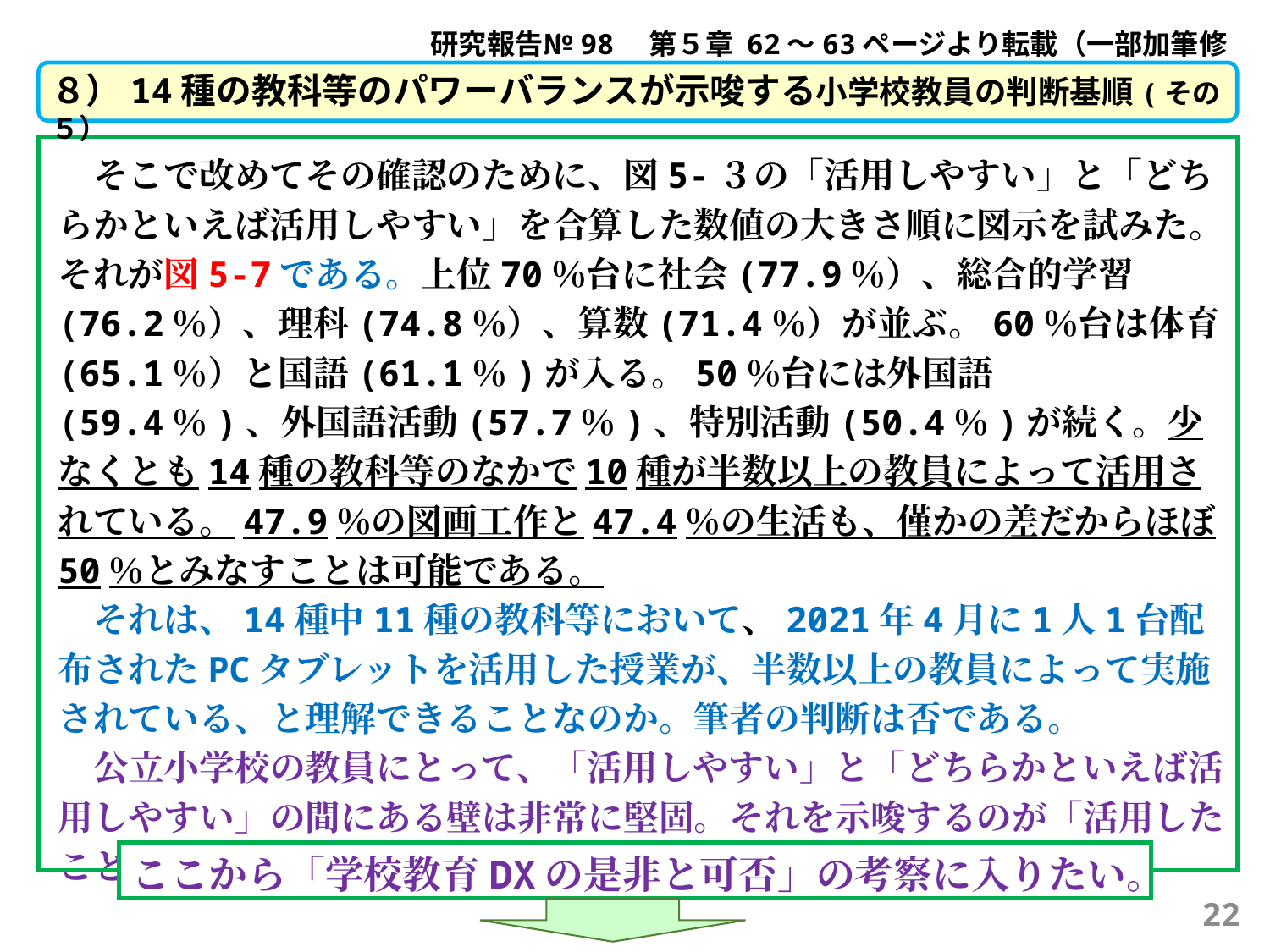

研究報告№98　第５章 62～63ページより転載（一部加筆修正）
８）14種の教科等のパワーバランスが示唆する小学校教員の判断基順(その５）

　そこで改めてその確認のために、図5-３の「活用しやすい」と「どちらかといえば活用しやすい」を合算した数値の大きさ順に図示を試みた。
それが図5-7である。上位70％台に社会(77.9％）、総合的学習(76.2％）、理科(74.8％）、算数(71.4％）が並ぶ。60％台は体育(65.1％）と国語(61.1％)が入る。50％台には外国語(59.4％)、外国語活動(57.7％)、特別活動(50.4％)が続く。少なくとも14種の教科等のなかで10種が半数以上の教員によって活用されている。47.9％の図画工作と47.4％の生活も、僅かの差だからほぼ50％とみなすことは可能である。
　それは、14種中11種の教科等において、2021年4月に1人1台配布されたPCタブレットを活用した授業が、半数以上の教員によって実施されている、と理解できることなのか。筆者の判断は否である。
　公立小学校の教員にとって、「活用しやすい」と「どちらかといえば活用しやすい」の間にある壁は非常に堅固。それを示唆するのが「活用したことはない」の数値の小ささである。

ここから「学校教育DXの是非と可否」の考察に入りたい。
22